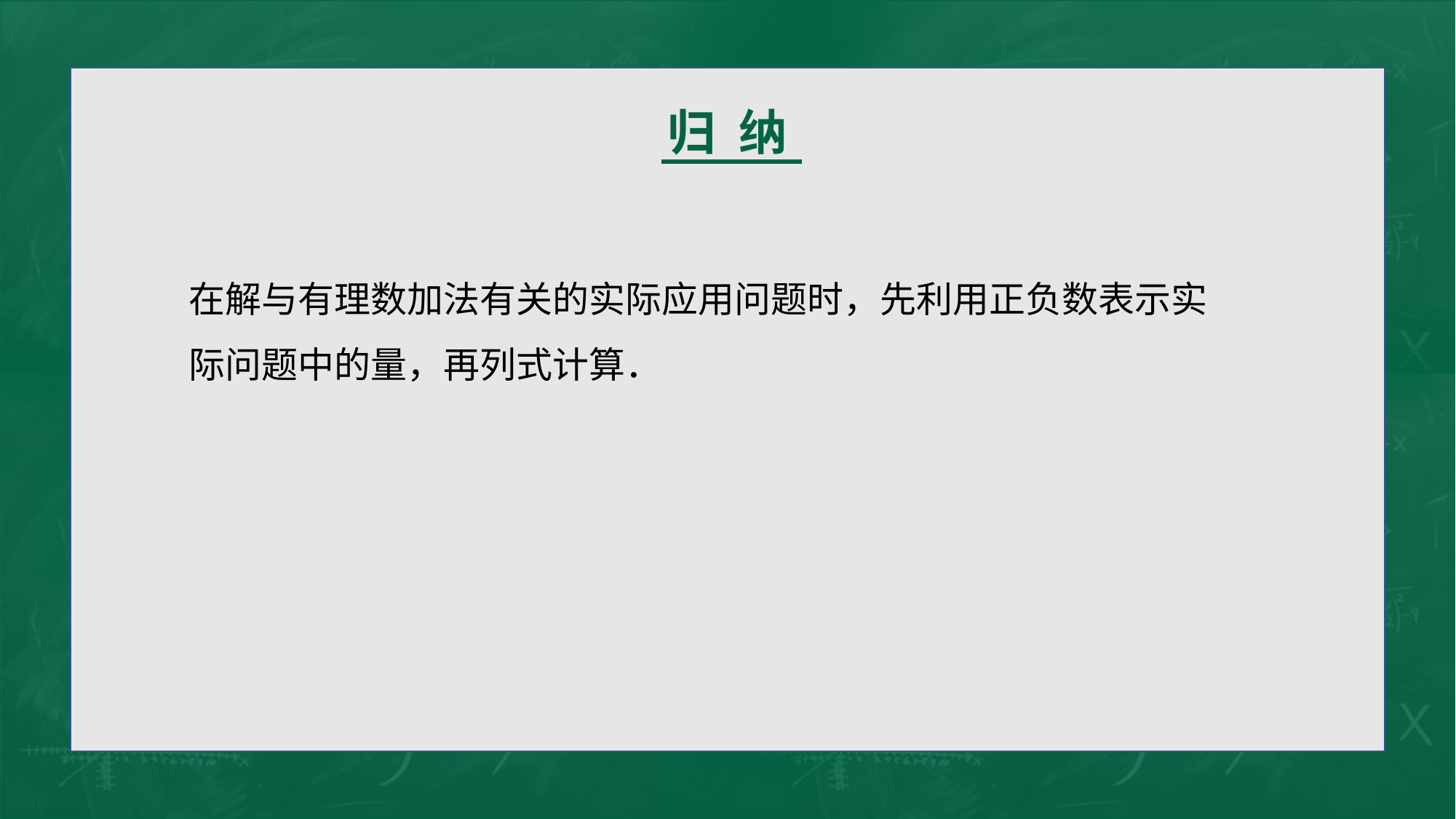

归  纳
在解与有理数加法有关的实际应用问题时，先利用正负数表示实际问题中的量，再列式计算．